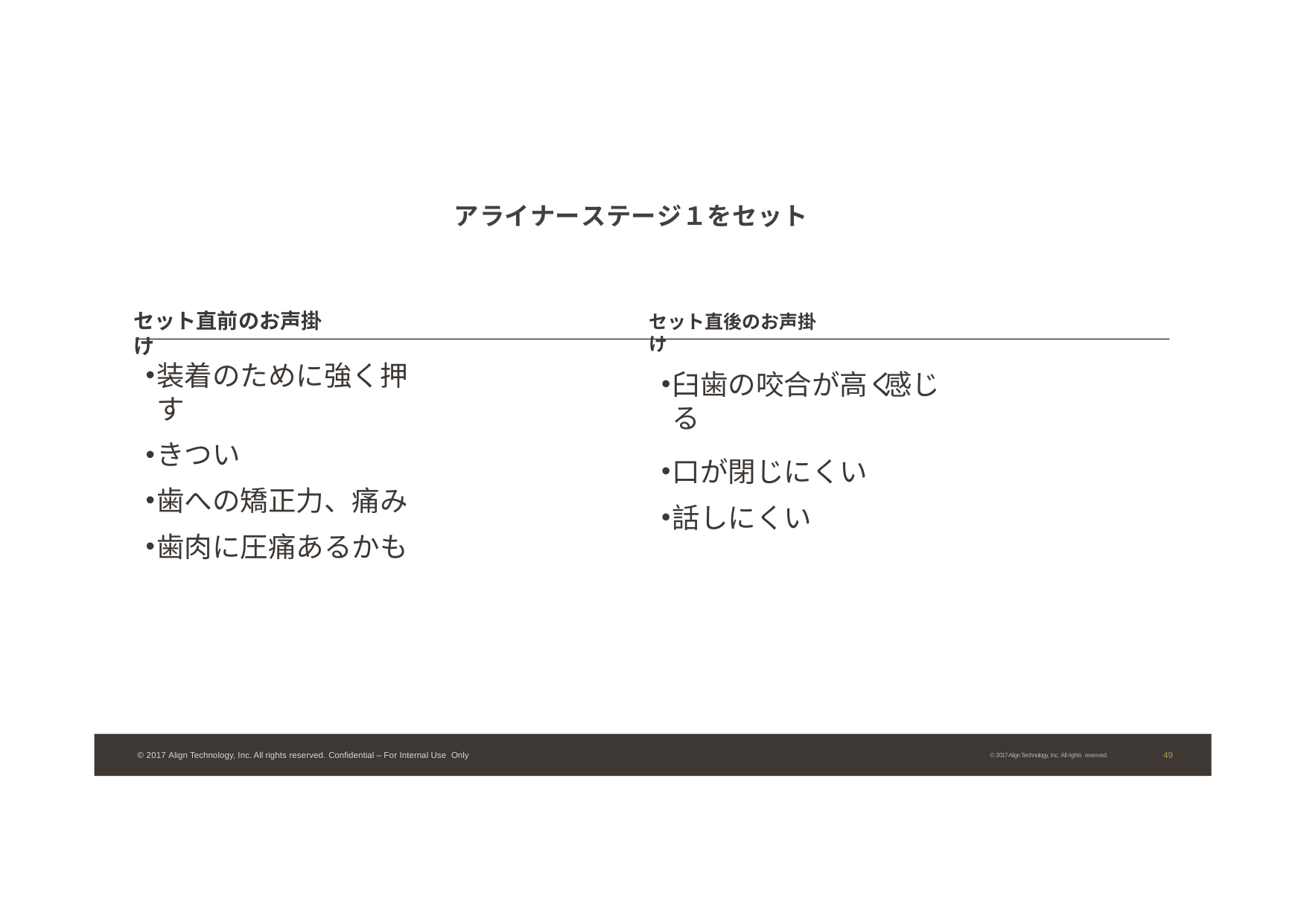

アライナーステージ１をセット
セット直前のお声掛け
セット直後のお声掛け

装着のために強く押す
きつい
歯への矯正力、痛み
歯肉に圧痛あるかも
臼歯の咬合が高く感じる
口が閉じにくい
話しにくい

49
© 2017 Align Technology, Inc. All rights reserved. Confidential – For Internal Use Only
© 2017 Align Technology, Inc. All rights reserved.